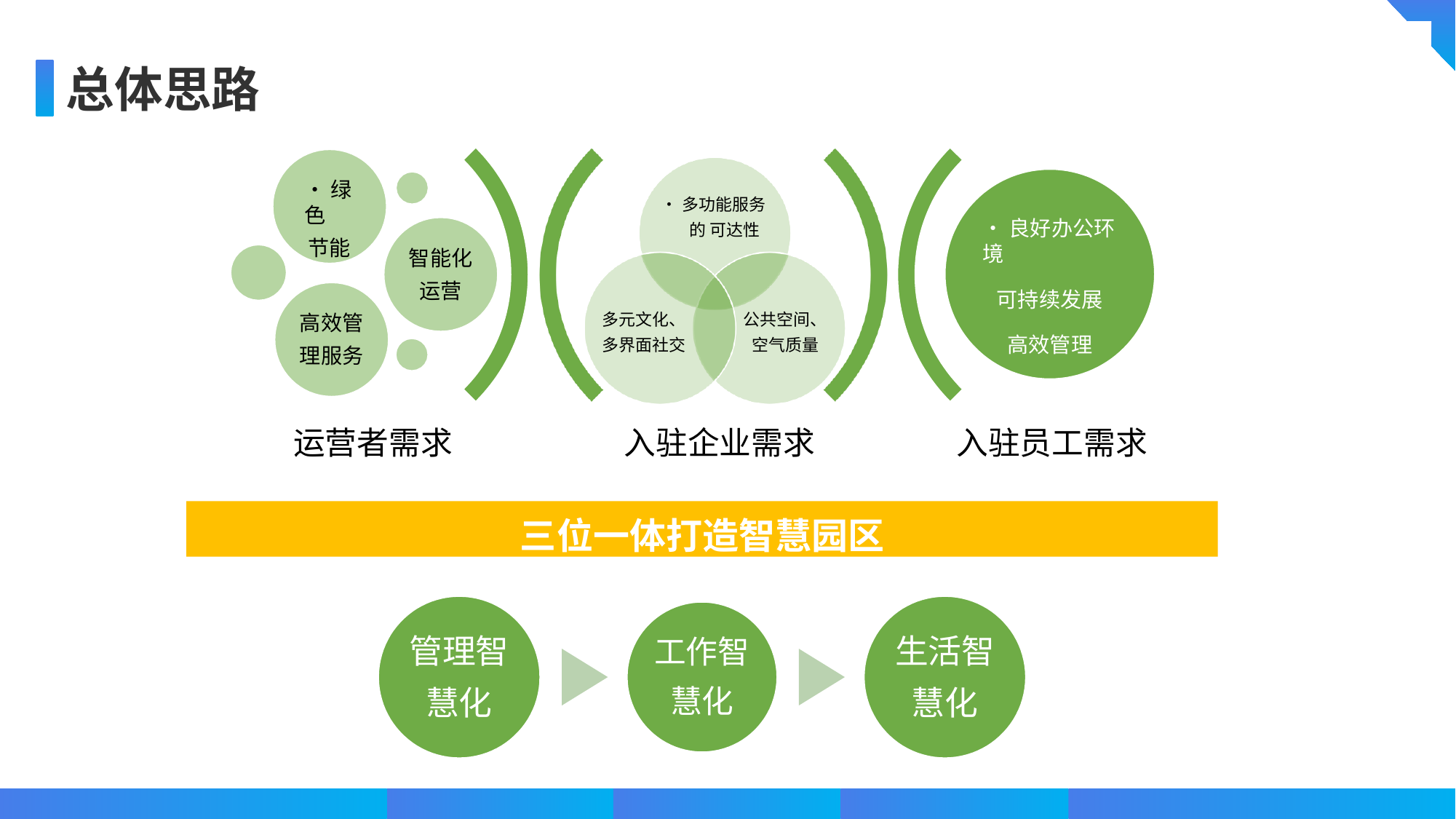

总体思路

•绿色
节能

•多功能服务的 可达性
•良好办公环境
可持续发展 高效管理

智能化 运营

高效管 理服务
多元文化、 多界面社交
公共空间、 空气质量

运营者需求	入驻企业需求	入驻员工需求
三位一体打造智慧园区

管理智 慧化
生活智 慧化
工作智
慧化